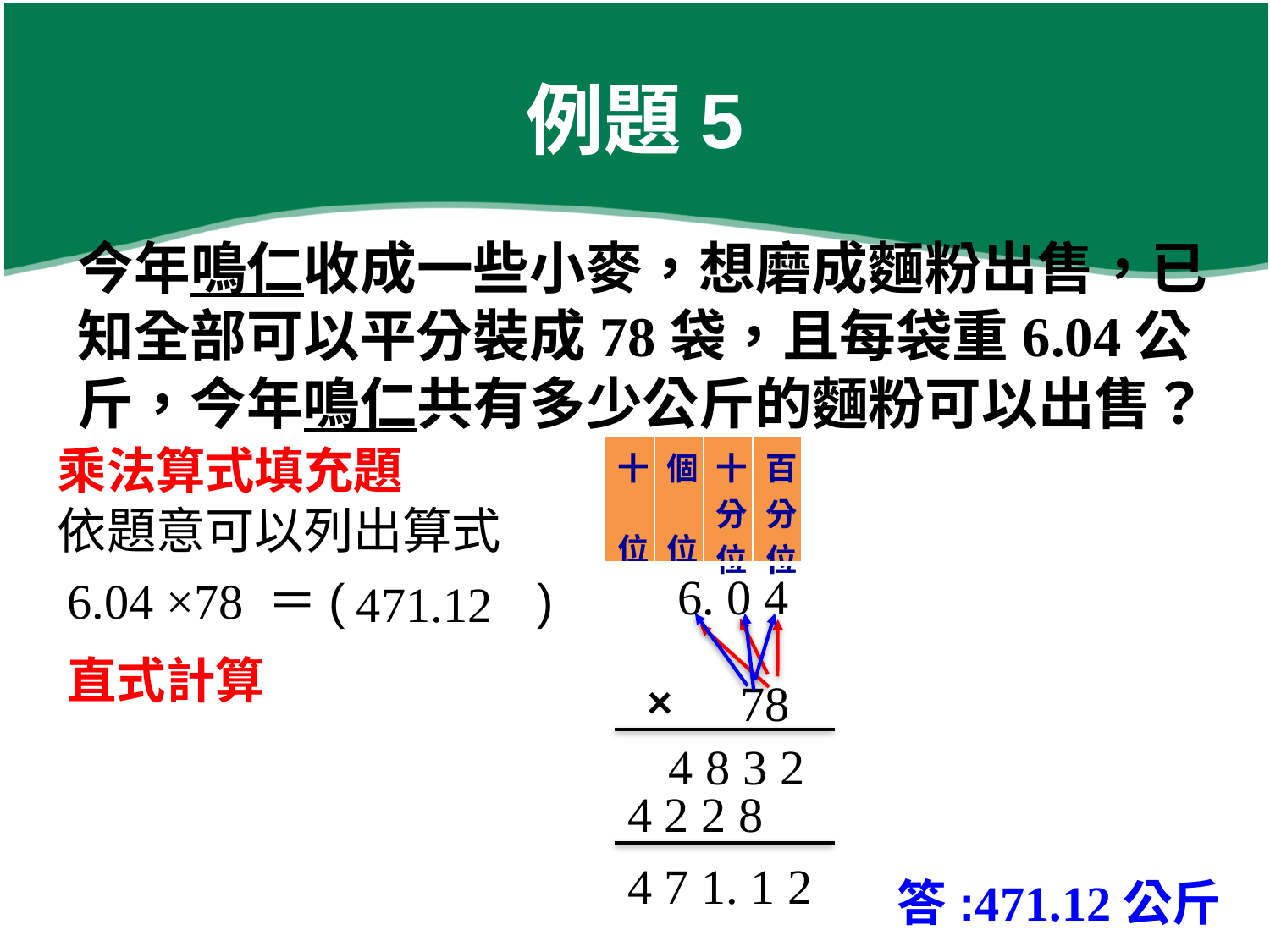

# 例題5
今年鳴仁收成一些小麥，想磨成麵粉出售，已知全部可以平分裝成78袋，且每袋重6.04公斤，今年鳴仁共有多少公斤的麵粉可以出售？
乘法算式填充題
| 十 位 | 個 位 | 十 分 位 | 百 分 位 |
| --- | --- | --- | --- |
依題意可以列出算式
6. 0 4
6.04 ×78 ＝(              )
471.12
直式計算
×
78
     4 8 3 2
4 2 2 8
4 7 1. 1 2
答:471.12公斤